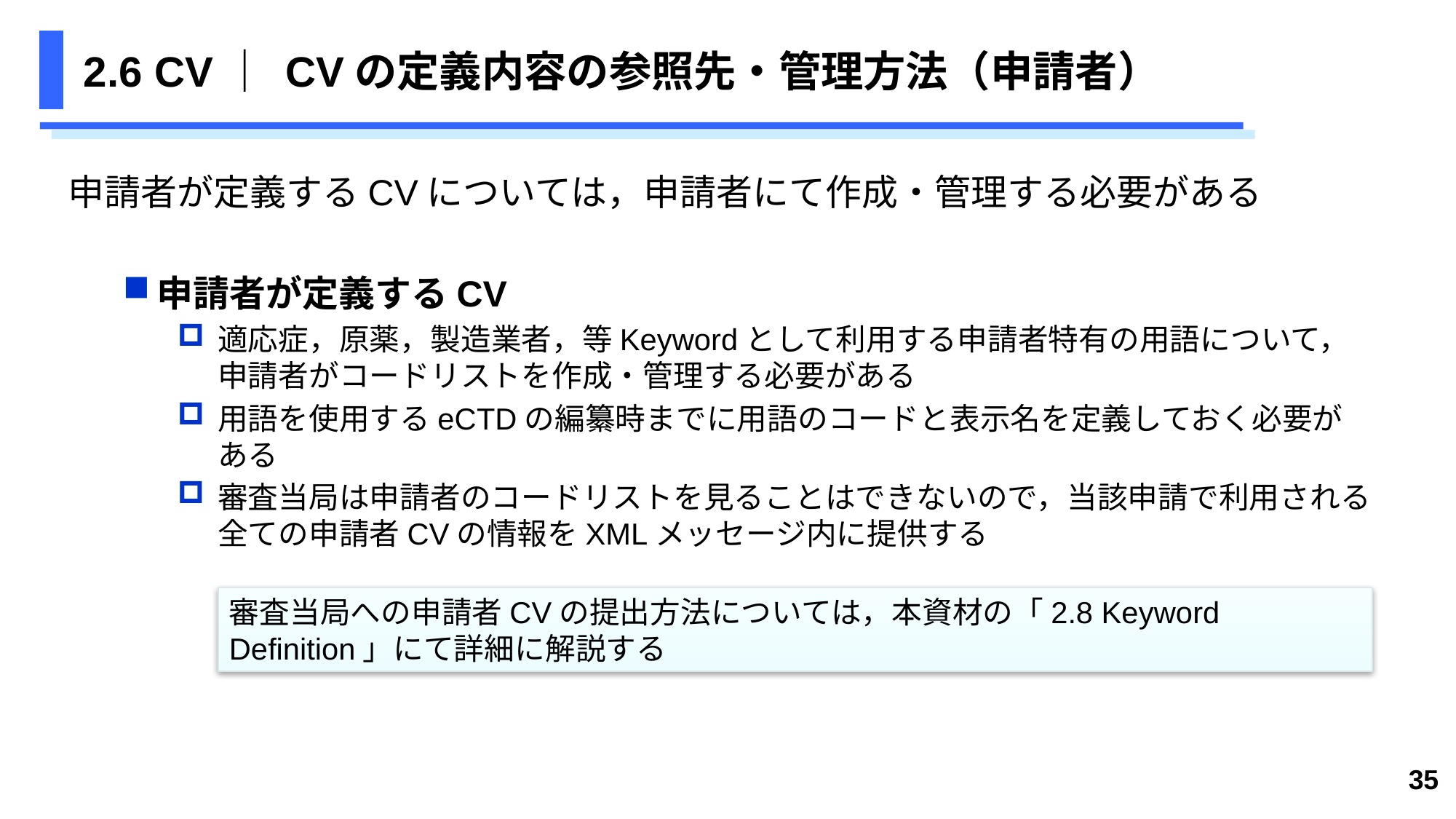

# 2.6 CV｜ CVの定義内容の参照先・管理方法（申請者）
申請者が定義するCVについては，申請者にて作成・管理する必要がある

申請者が定義するCV
適応症，原薬，製造業者，等Keywordとして利用する申請者特有の用語について，申請者がコードリストを作成・管理する必要がある
用語を使用するeCTDの編纂時までに用語のコードと表示名を定義しておく必要がある
審査当局は申請者のコードリストを見ることはできないので，当該申請で利用される全ての申請者CVの情報をXMLメッセージ内に提供する

審査当局への申請者CVの提出方法については，本資材の「2.8 Keyword Definition」にて詳細に解説する
35